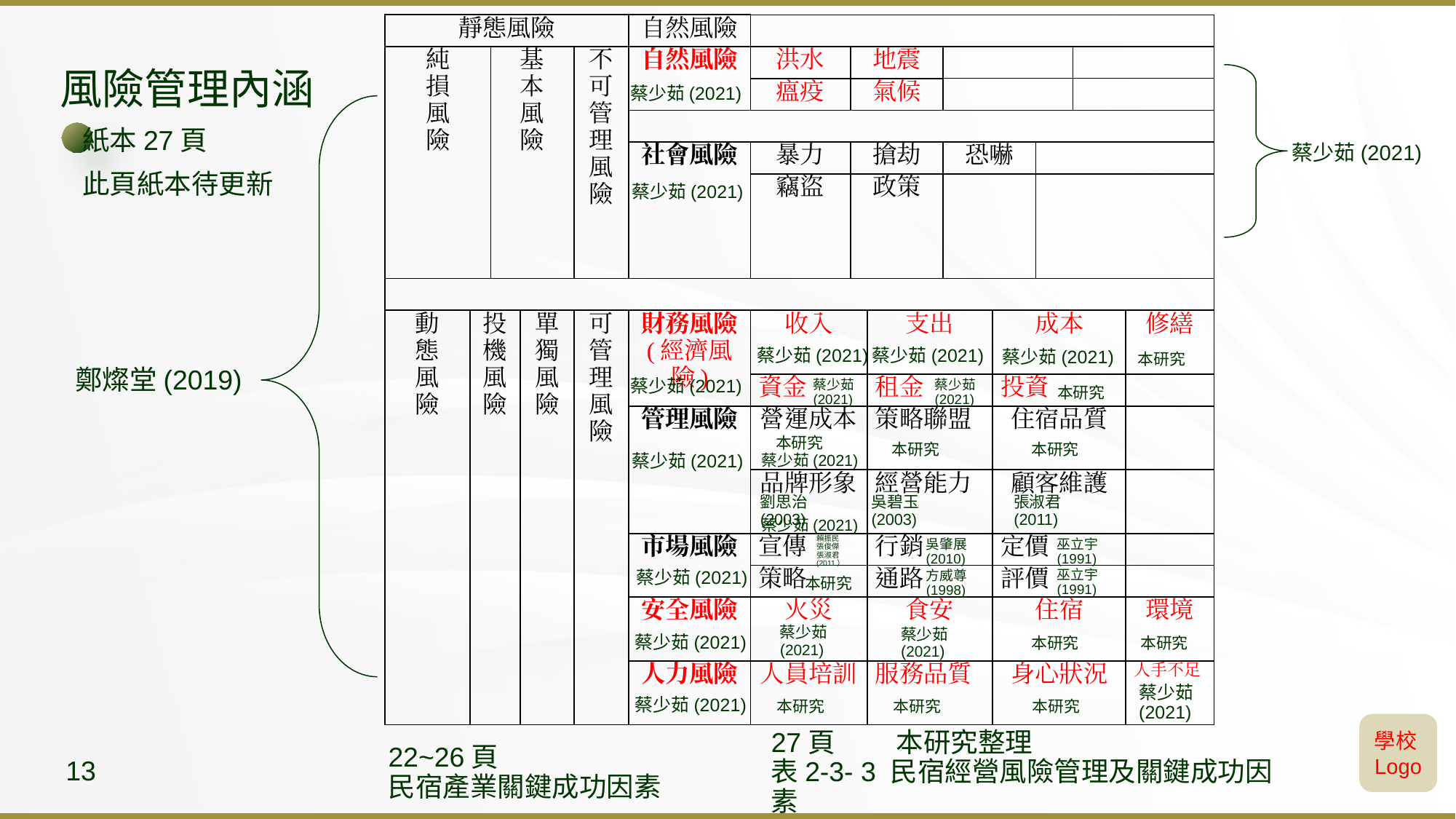

| 靜態風險 |  |  |  |  | 自然風險 |  |  |  |  |  |  |  |  |
| --- | --- | --- | --- | --- | --- | --- | --- | --- | --- | --- | --- | --- | --- |
| 純 損 風 險 |  | 基 本 風 險 |  | 不 可 管 理 風 險 | 自然風險 | 洪水 | 地震 |  |  |  |  |  |  |
|  |  |  |  |  |  | 瘟疫 | 氣候 |  |  |  |  |  |  |
|  |  |  |  |  |  |  |  |  |  |  |  |  |  |
|  |  |  |  |  | 社會風險 | 暴力 | 搶劫 |  | 恐嚇 |  |  |  |  |
|  |  |  |  |  |  | 竊盜 | 政策 |  |  |  |  |  |  |
|  |  |  |  |  |  |  |  |  |  |  |  |  |  |
| 動 態 風 險 | 投 機 風 險 |  | 單 獨 風 險 | 可 管 理 風 險 | 財務風險 (經濟風險) | 收入 |  | 支出 |  | 成本 |  |  | 修繕 |
|  |  |  |  |  |  | 資金 |  | 租金 |  | 投資 |  |  |  |
|  |  |  |  |  | 管理風險 | 營運成本 |  | 策略聯盟 |  | 住宿品質 |  |  |  |
|  |  |  |  |  |  | 品牌形象 |  | 經營能力 |  | 顧客維護 |  |  |  |
|  |  |  |  |  | 市場風險 | 宣傳 |  | 行銷 |  | 定價 |  |  |  |
|  |  |  |  |  |  | 策略 |  | 通路 |  | 評價 |  |  |  |
|  |  |  |  |  | 安全風險 | 火災 |  | 食安 |  | 住宿 |  |  | 環境 |
|  |  |  |  |  | 人力風險 | 人員培訓 |  | 服務品質 |  | 身心狀況 |  |  | 人手不足 |
風險管理內涵

蔡少茹(2021)
紙本27頁

蔡少茹(2021)

此頁紙本待更新
蔡少茹(2021)
鄭燦堂(2019)
蔡少茹(2021)
蔡少茹(2021)
本研究
蔡少茹(2021)
蔡少茹(2021)
本研究
蔡少茹
(2021)
蔡少茹
(2021)
本研究
本研究
本研究
蔡少茹(2021)
蔡少茹(2021)
劉思治(2003)
吳碧玉(2003)
張淑君(2011)
蔡少茹(2021)
賴振民
張俊傑
張淑君
(2011）
吳肇展
(2010)
巫立宇
(1991)
蔡少茹(2021)
巫立宇
(1991)
方威尊
(1998)
本研究
蔡少茹(2021)
蔡少茹(2021)
本研究
本研究
蔡少茹(2021)
蔡少茹
(2021)
本研究
本研究
本研究
蔡少茹(2021)
學校Logo
22~26頁
民宿產業關鍵成功因素
27頁        本研究整理
表2-3- 3 民宿經營風險管理及關鍵成功因素
13